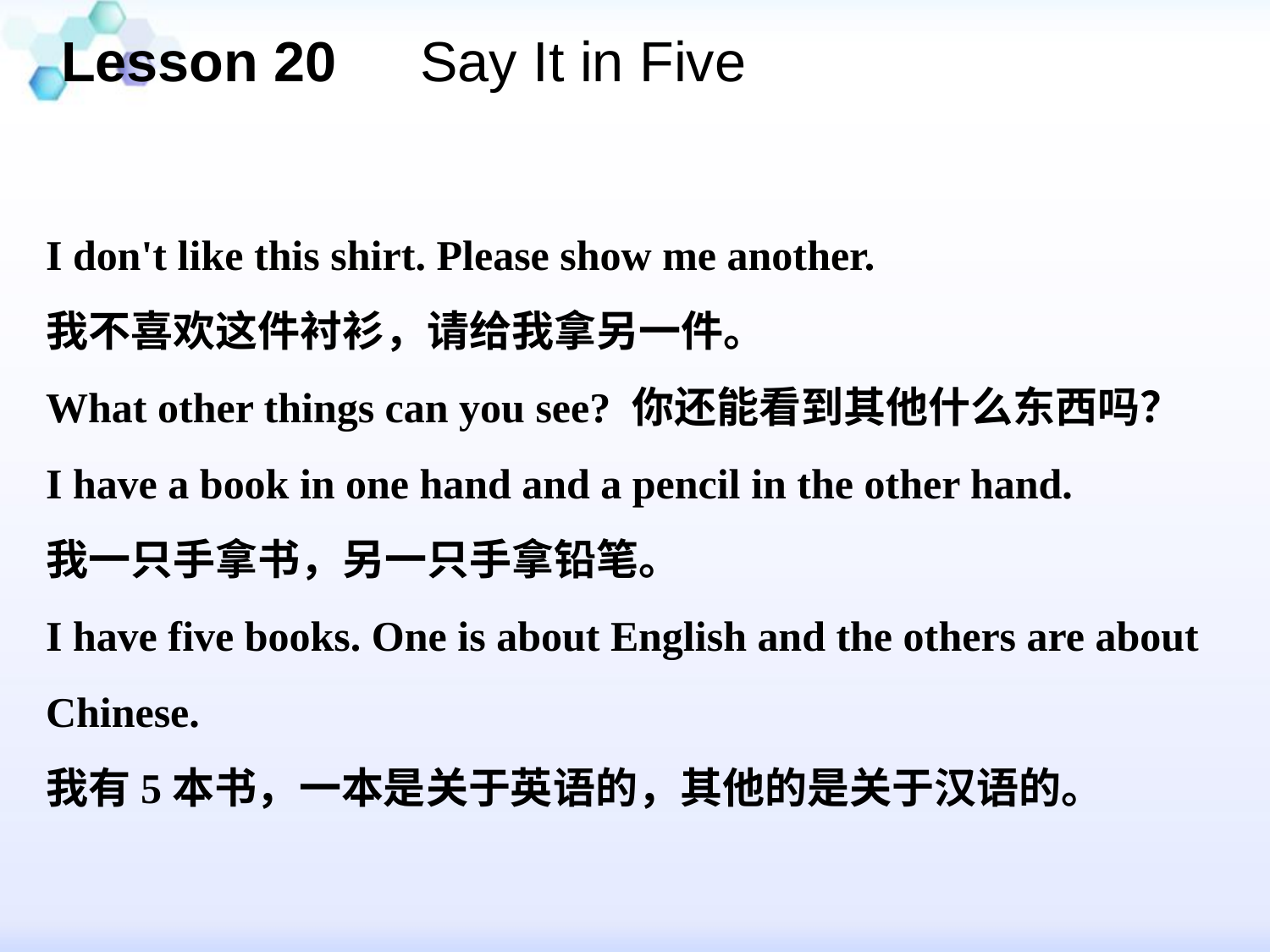

Lesson 20　Say It in Five
I don't like this shirt. Please show me another.
我不喜欢这件衬衫，请给我拿另一件。
What other things can you see? 你还能看到其他什么东西吗？
I have a book in one hand and a pencil in the other hand.
我一只手拿书，另一只手拿铅笔。
I have five books. One is about English and the others are about Chinese.
我有5本书，一本是关于英语的，其他的是关于汉语的。